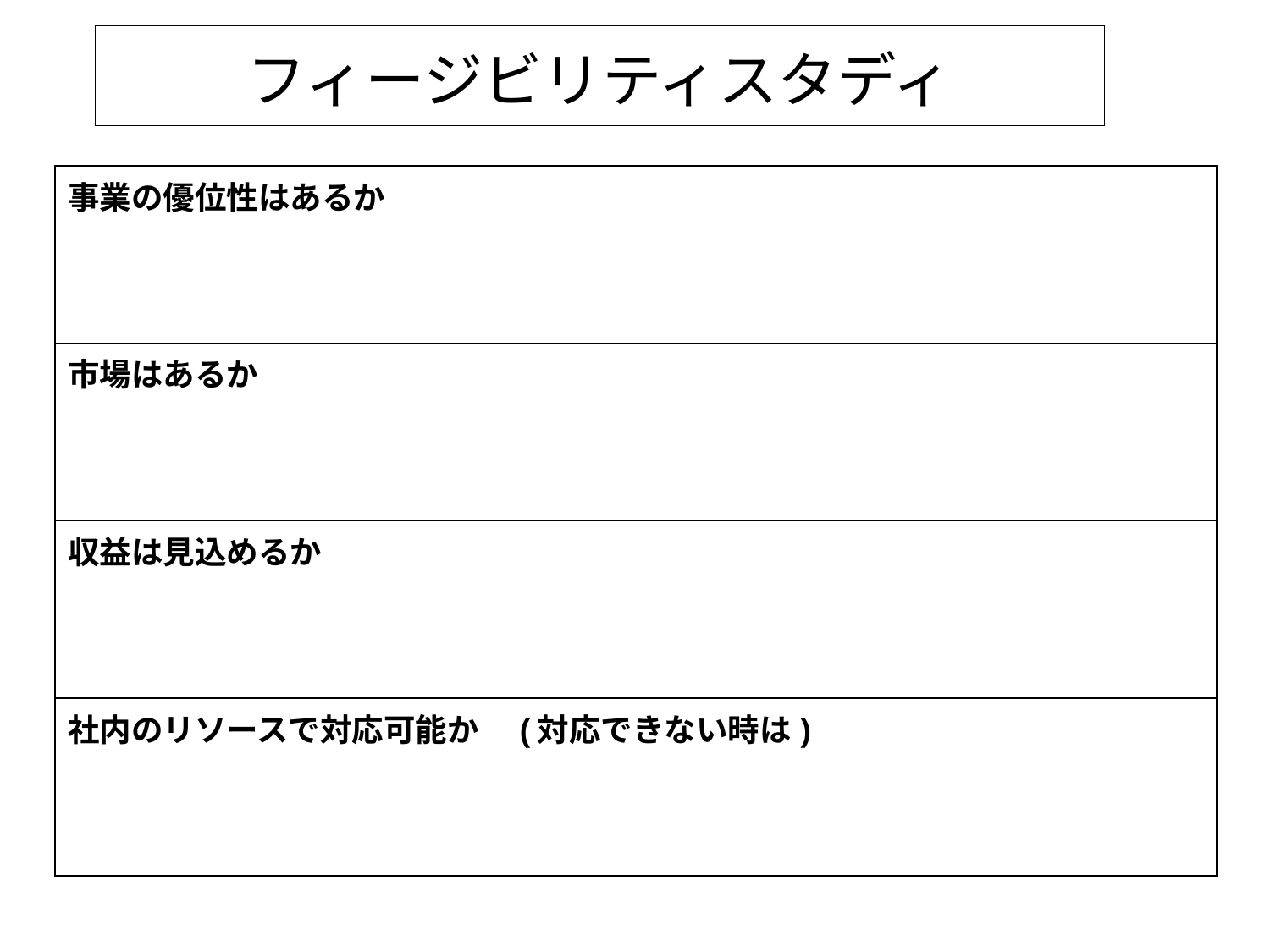

# フィージビリティスタディ
| 事業の優位性はあるか |
| --- |
| 市場はあるか |
| 収益は見込めるか |
| 社内のリソースで対応可能か　(対応できない時は) |